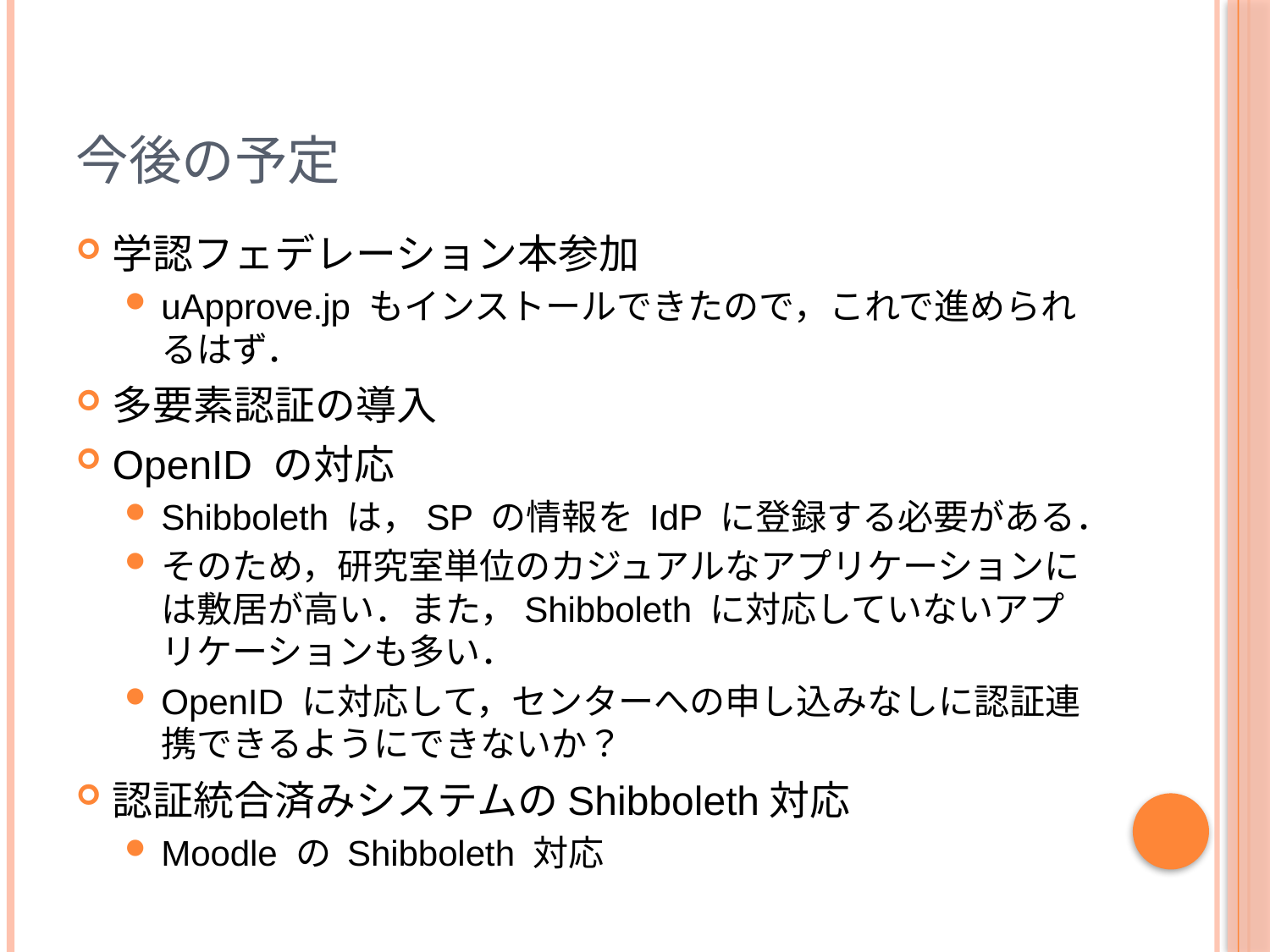

# 今後の予定
学認フェデレーション本参加
uApprove.jp もインストールできたので，これで進められるはず．
多要素認証の導入
OpenID の対応
Shibboleth は，SP の情報を IdP に登録する必要がある．
そのため，研究室単位のカジュアルなアプリケーションには敷居が高い．また，Shibboleth に対応していないアプリケーションも多い．
OpenID に対応して，センターへの申し込みなしに認証連携できるようにできないか？
認証統合済みシステムのShibboleth対応
Moodle の Shibboleth 対応